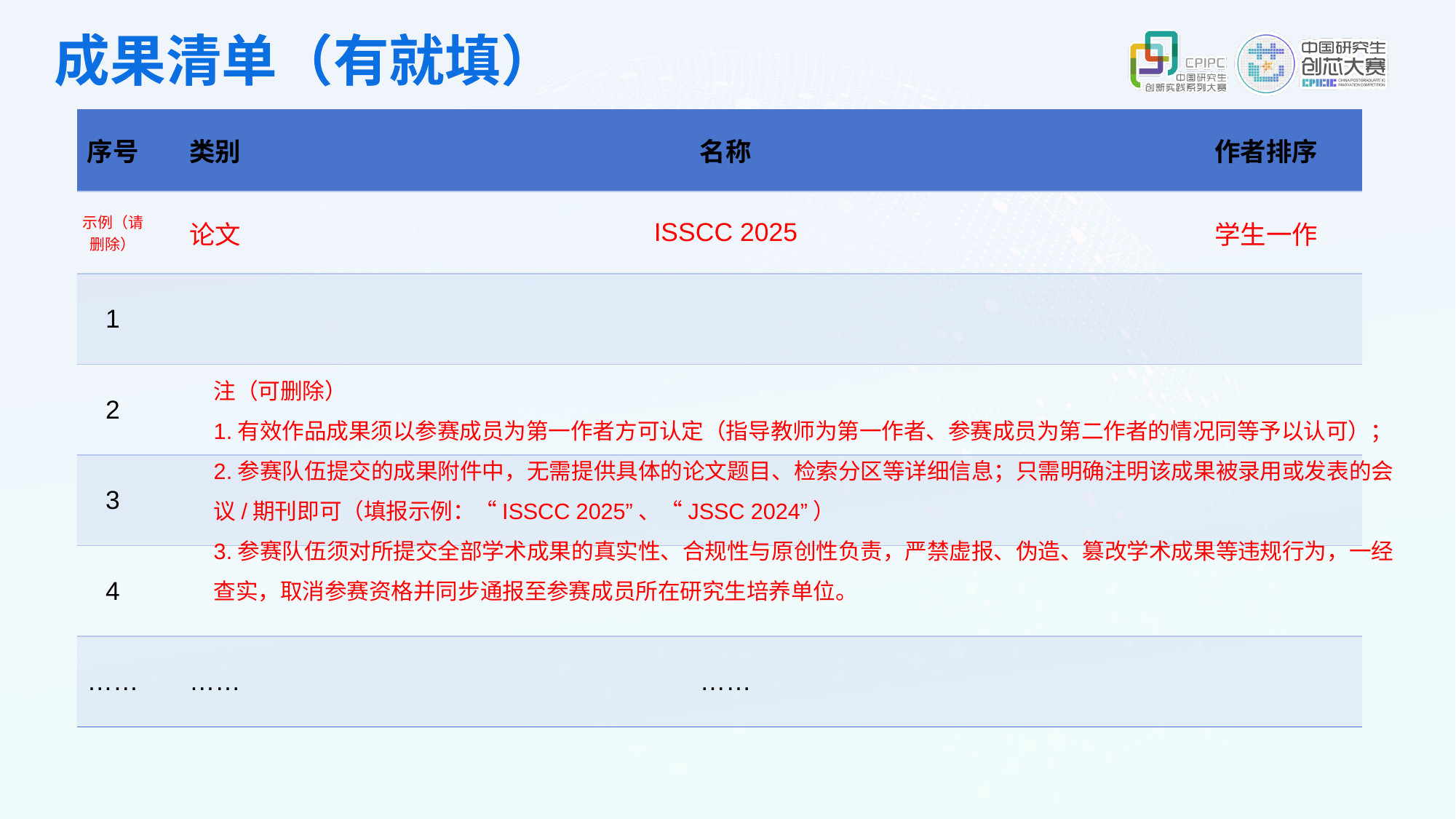

成果清单（有就填）

| 序号 | 类别 | 名称 | 作者排序 |
| --- | --- | --- | --- |
| 示例（请删除） | 论文 | ISSCC 2025 | 学生一作 |
| 1 |  |  |  |
| 2 |  |  |  |
| 3 |  |  |  |
| 4 |  |  |  |
| …… | …… | …… |  |
注（可删除）
1.有效作品成果须以参赛成员为第一作者方可认定（指导教师为第一作者、参赛成员为第二作者的情况同等予以认可）；
2.参赛队伍提交的成果附件中，无需提供具体的论文题目、检索分区等详细信息；只需明确注明该成果被录用或发表的会议/期刊即可（填报示例：“ISSCC 2025”、“JSSC 2024”）
3.参赛队伍须对所提交全部学术成果的真实性、合规性与原创性负责，严禁虚报、伪造、篡改学术成果等违规行为，一经查实，取消参赛资格并同步通报至参赛成员所在研究生培养单位。
3